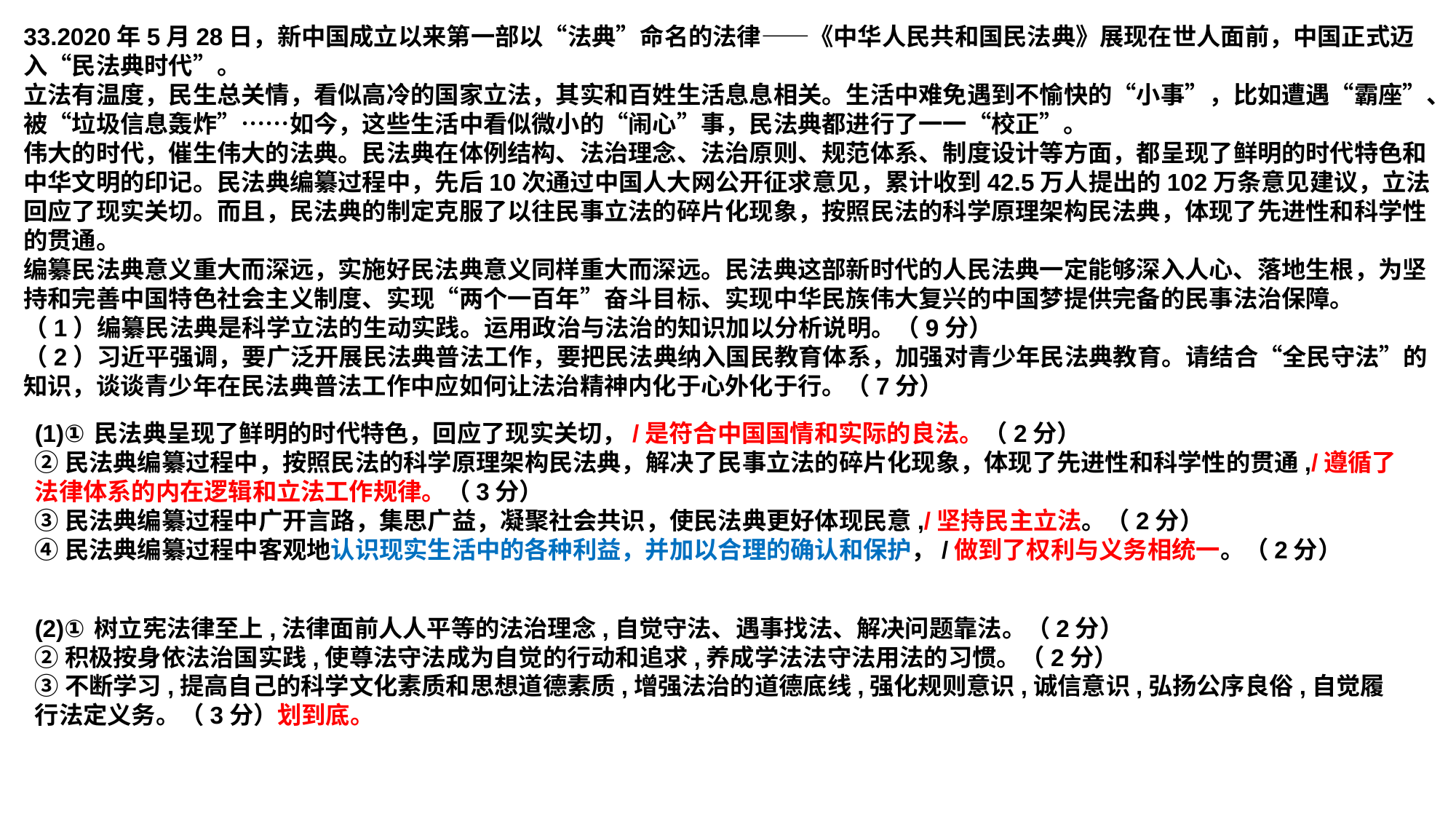

33.2020年5月28日，新中国成立以来第一部以“法典”命名的法律——《中华人民共和国民法典》展现在世人面前，中国正式迈入“民法典时代”。
立法有温度，民生总关情，看似高冷的国家立法，其实和百姓生活息息相关。生活中难免遇到不愉快的“小事”，比如遭遇“霸座”、被“垃圾信息轰炸”……如今，这些生活中看似微小的“闹心”事，民法典都进行了一一“校正”。
伟大的时代，催生伟大的法典。民法典在体例结构、法治理念、法治原则、规范体系、制度设计等方面，都呈现了鲜明的时代特色和中华文明的印记。民法典编纂过程中，先后10次通过中国人大网公开征求意见，累计收到42.5万人提出的102万条意见建议，立法回应了现实关切。而且，民法典的制定克服了以往民事立法的碎片化现象，按照民法的科学原理架构民法典，体现了先进性和科学性的贯通。
编纂民法典意义重大而深远，实施好民法典意义同样重大而深远。民法典这部新时代的人民法典一定能够深入人心、落地生根，为坚持和完善中国特色社会主义制度、实现“两个一百年”奋斗目标、实现中华民族伟大复兴的中国梦提供完备的民事法治保障。
（1）编纂民法典是科学立法的生动实践。运用政治与法治的知识加以分析说明。（9分）
（2）习近平强调，要广泛开展民法典普法工作，要把民法典纳入国民教育体系，加强对青少年民法典教育。请结合“全民守法”的知识，谈谈青少年在民法典普法工作中应如何让法治精神内化于心外化于行。（7分）

(1)①民法典呈现了鲜明的时代特色，回应了现实关切，/是符合中国国情和实际的良法。（2分）
②民法典编纂过程中，按照民法的科学原理架构民法典，解决了民事立法的碎片化现象，体现了先进性和科学性的贯通,/遵循了法律体系的内在逻辑和立法工作规律。（3分）
③民法典编纂过程中广开言路，集思广益，凝聚社会共识，使民法典更好体现民意,/坚持民主立法。（2分）
④民法典编纂过程中客观地认识现实生活中的各种利益，并加以合理的确认和保护，/做到了权利与义务相统一。（2分）
(2)①树立宪法律至上,法律面前人人平等的法治理念,自觉守法、遇事找法、解决问题靠法。（2分）
②积极按身依法治国实践,使尊法守法成为自觉的行动和追求,养成学法法守法用法的习惯。（2分）
③不断学习,提高自己的科学文化素质和思想道德素质,增强法治的道德底线,强化规则意识,诚信意识,弘扬公序良俗,自觉履行法定义务。（3分）划到底。